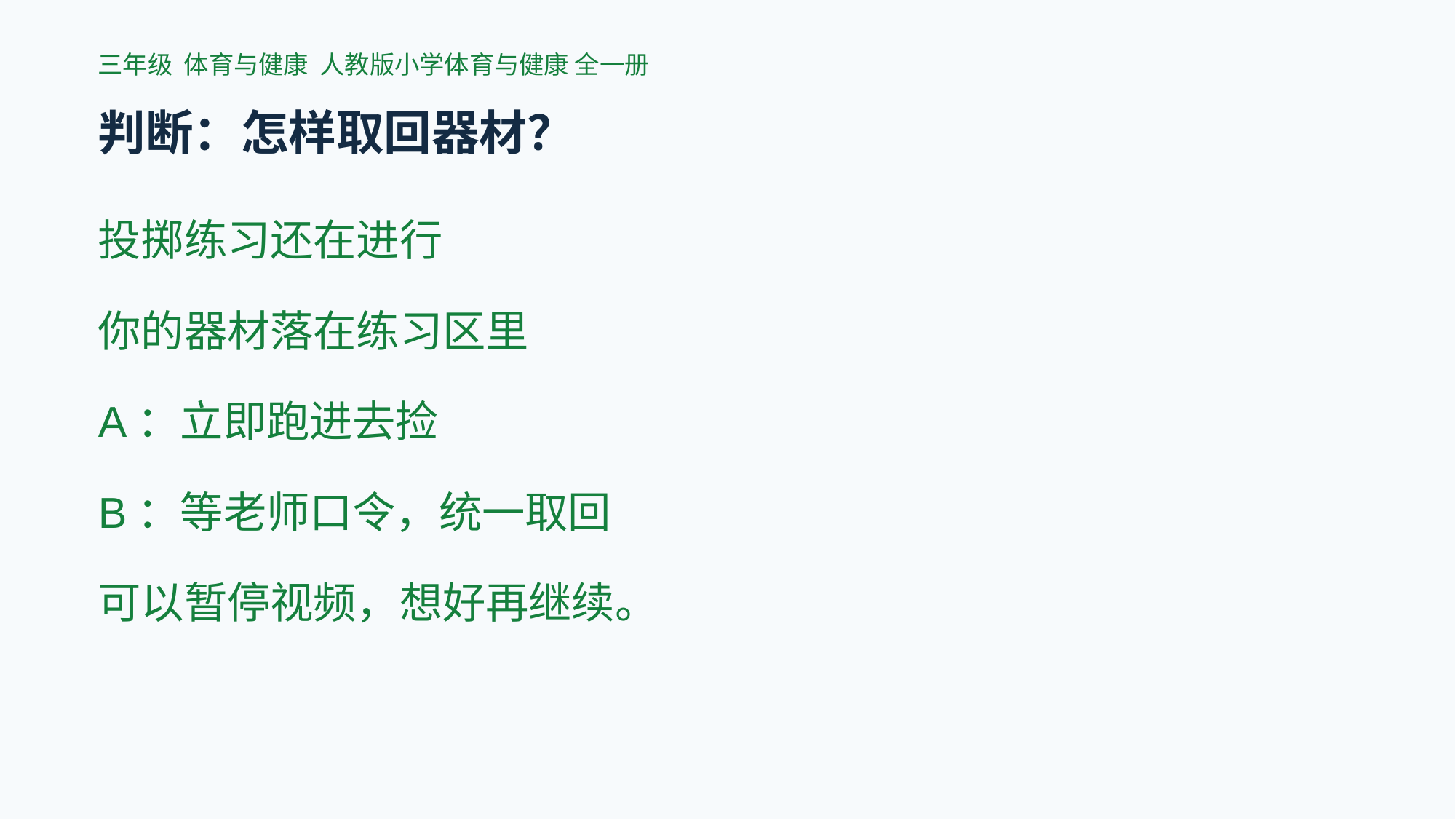

三年级  体育与健康  人教版小学体育与健康 全一册
判断：怎样取回器材？
投掷练习还在进行
你的器材落在练习区里
A：立即跑进去捡
B：等老师口令，统一取回
可以暂停视频，想好再继续。